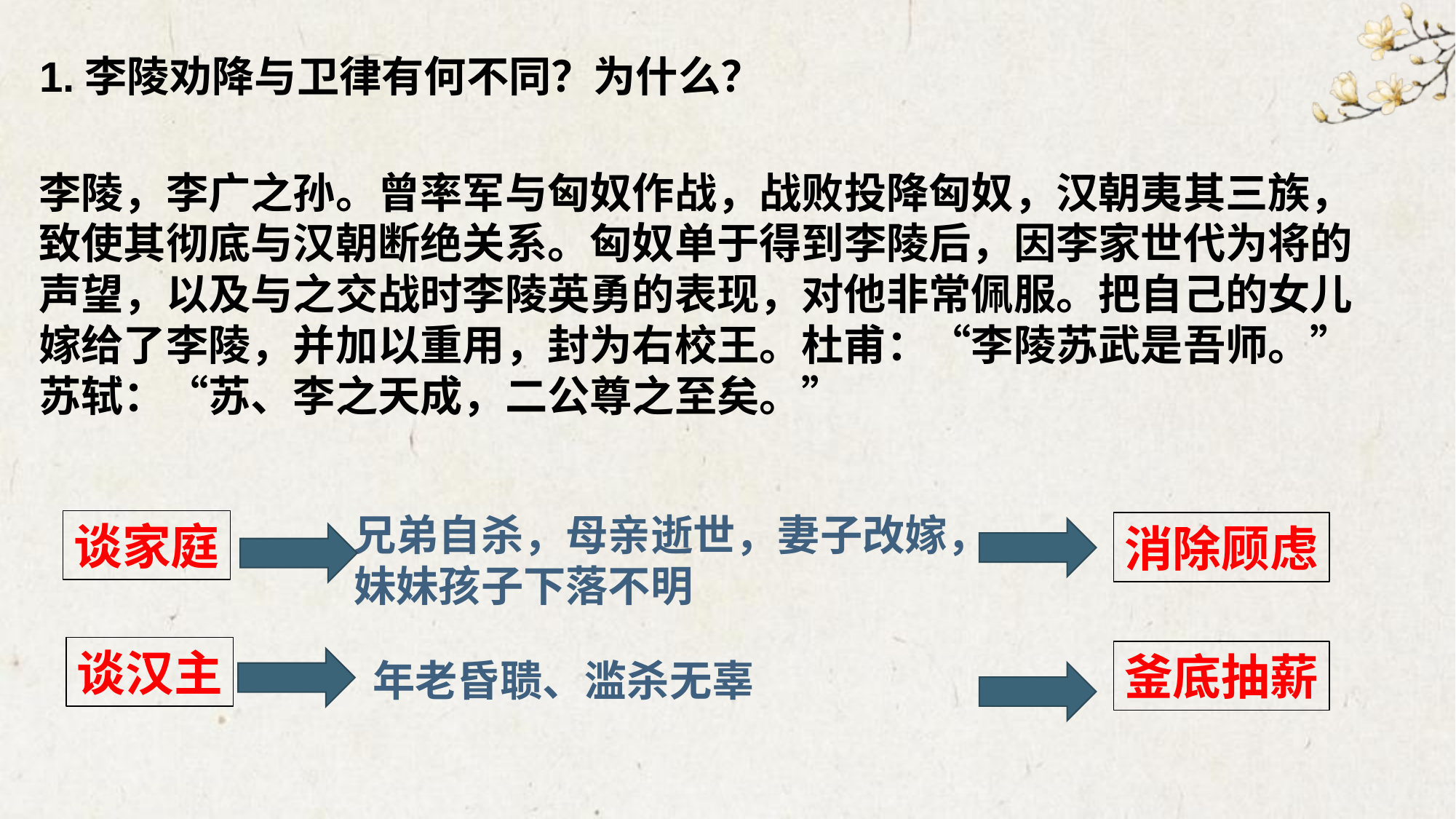

1.李陵劝降与卫律有何不同？为什么？
李陵，李广之孙。曾率军与匈奴作战，战败投降匈奴，汉朝夷其三族，致使其彻底与汉朝断绝关系。匈奴单于得到李陵后，因李家世代为将的声望，以及与之交战时李陵英勇的表现，对他非常佩服。把自己的女儿嫁给了李陵，并加以重用，封为右校王。杜甫：“李陵苏武是吾师。”苏轼：“苏、李之天成，二公尊之至矣。”
兄弟自杀，母亲逝世，妻子改嫁，妹妹孩子下落不明
谈家庭
消除顾虑

谈汉主
釜底抽薪

年老昏聩、滥杀无辜